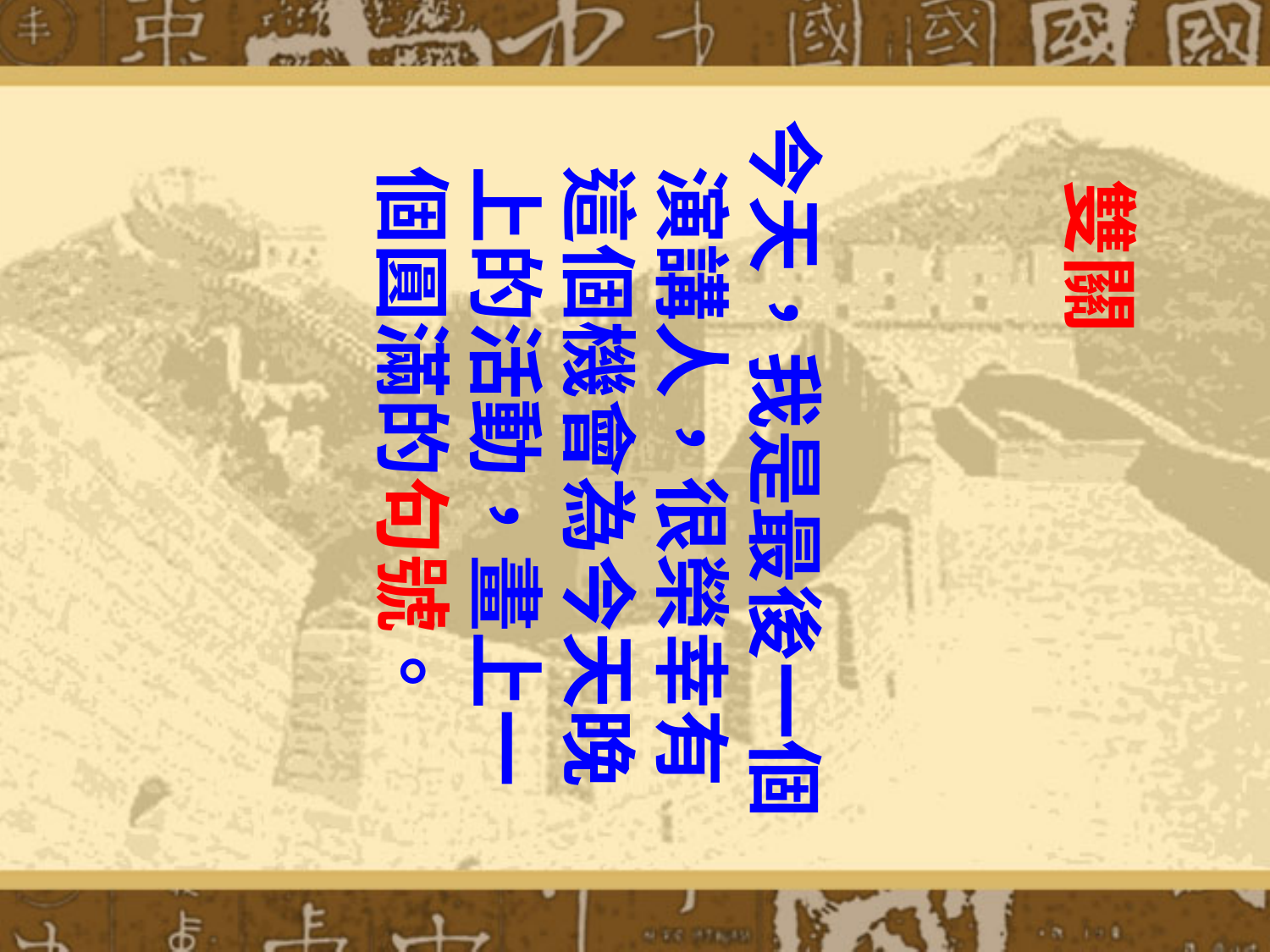

今天，我是最後一個演講人，很榮幸有這個機會為今天晚上的活動，畫上一個圓滿的句號。
雙關